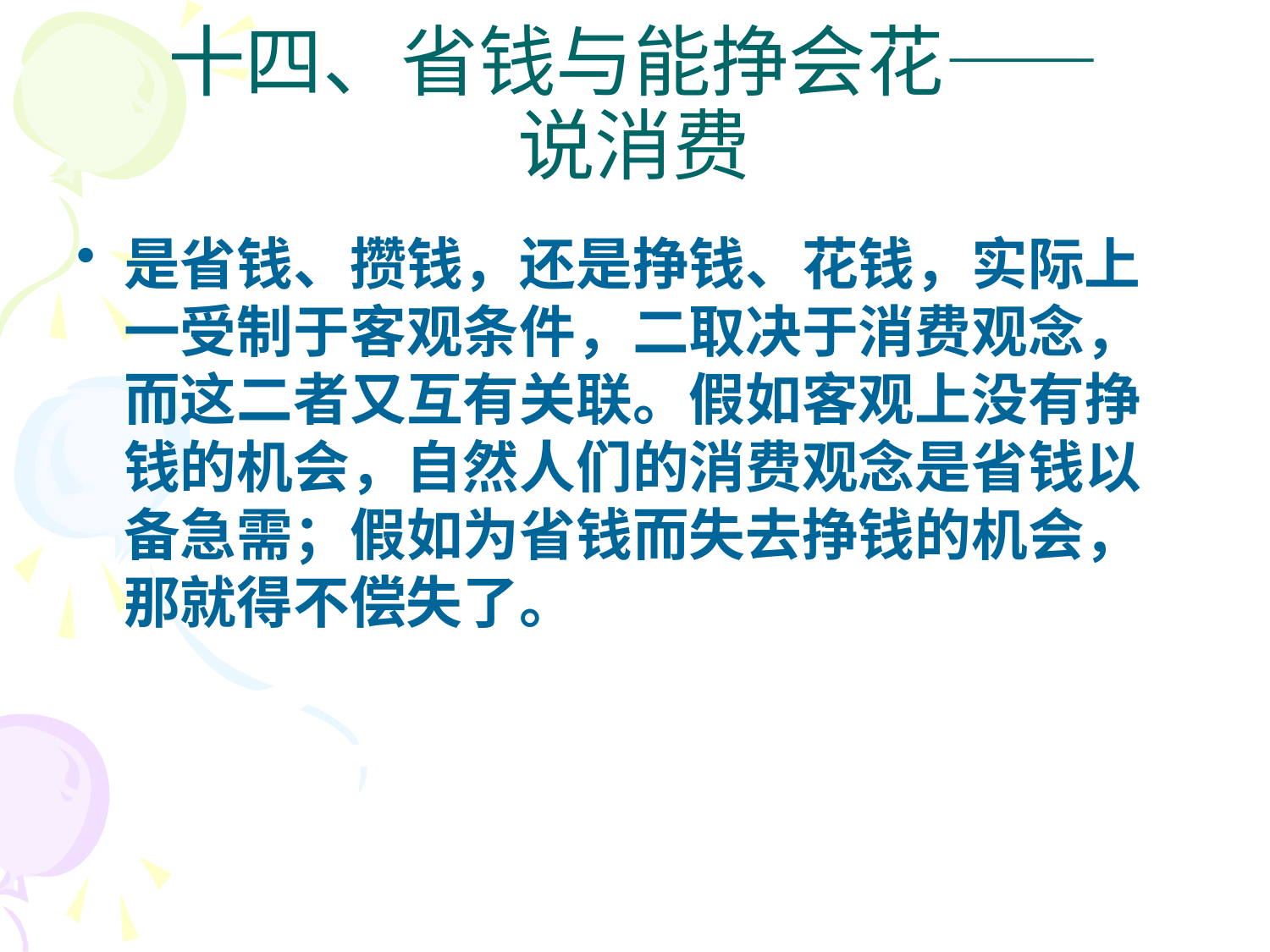

# 十四、省钱与能挣会花—— 说消费
是省钱、攒钱，还是挣钱、花钱，实际上一受制于客观条件，二取决于消费观念，而这二者又互有关联。假如客观上没有挣钱的机会，自然人们的消费观念是省钱以备急需；假如为省钱而失去挣钱的机会，那就得不偿失了。